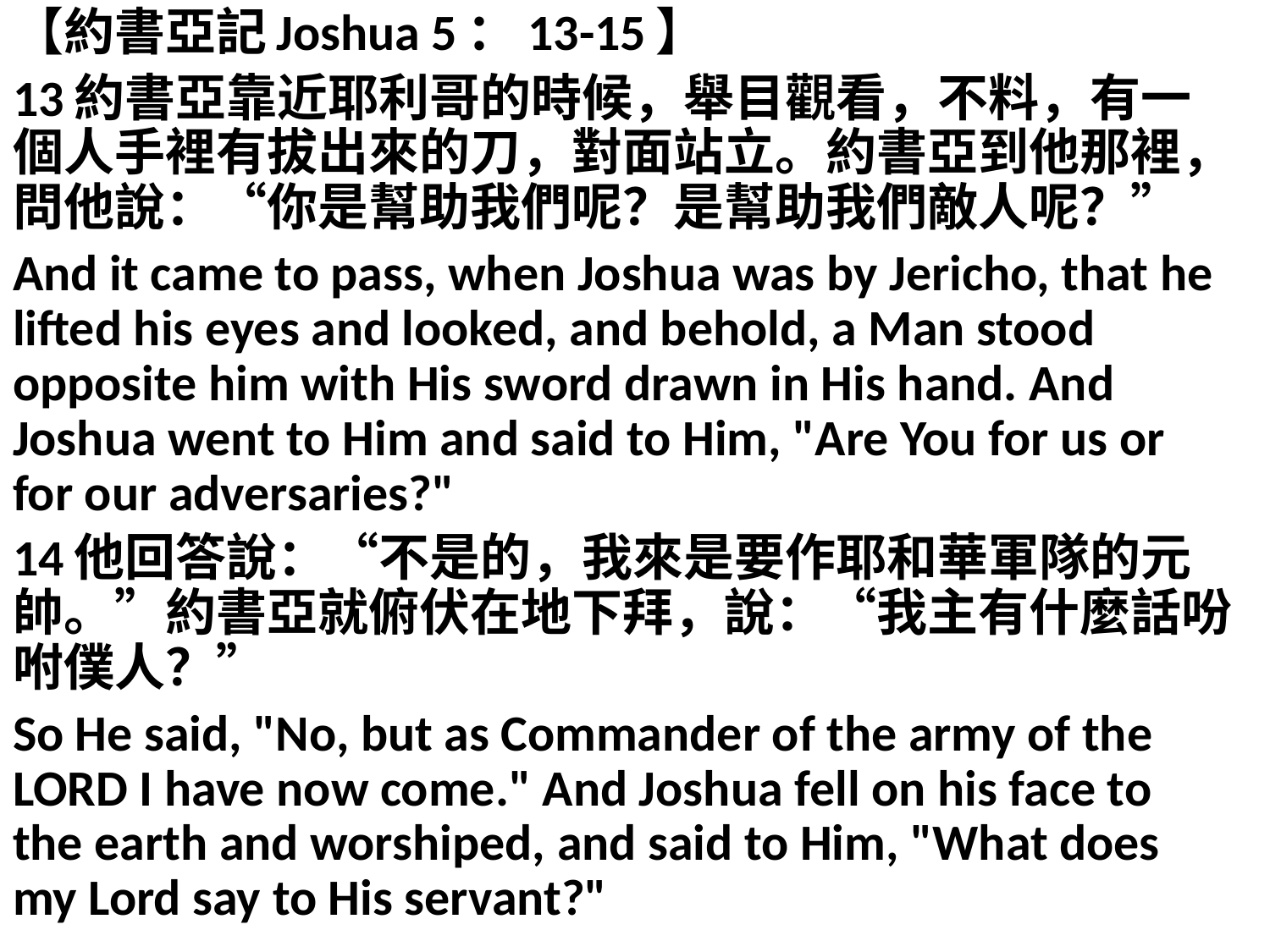

【約書亞記Joshua 5：13-15】
13約書亞靠近耶利哥的時候，舉目觀看，不料，有一個人手裡有拔出來的刀，對面站立。約書亞到他那裡，問他說：“你是幫助我們呢？是幫助我們敵人呢？”
And it came to pass, when Joshua was by Jericho, that he lifted his eyes and looked, and behold, a Man stood opposite him with His sword drawn in His hand. And Joshua went to Him and said to Him, "Are You for us or for our adversaries?"
14他回答說：“不是的，我來是要作耶和華軍隊的元帥。”約書亞就俯伏在地下拜，說：“我主有什麼話吩咐僕人？”
So He said, "No, but as Commander of the army of the LORD I have now come." And Joshua fell on his face to the earth and worshiped, and said to Him, "What does my Lord say to His servant?"